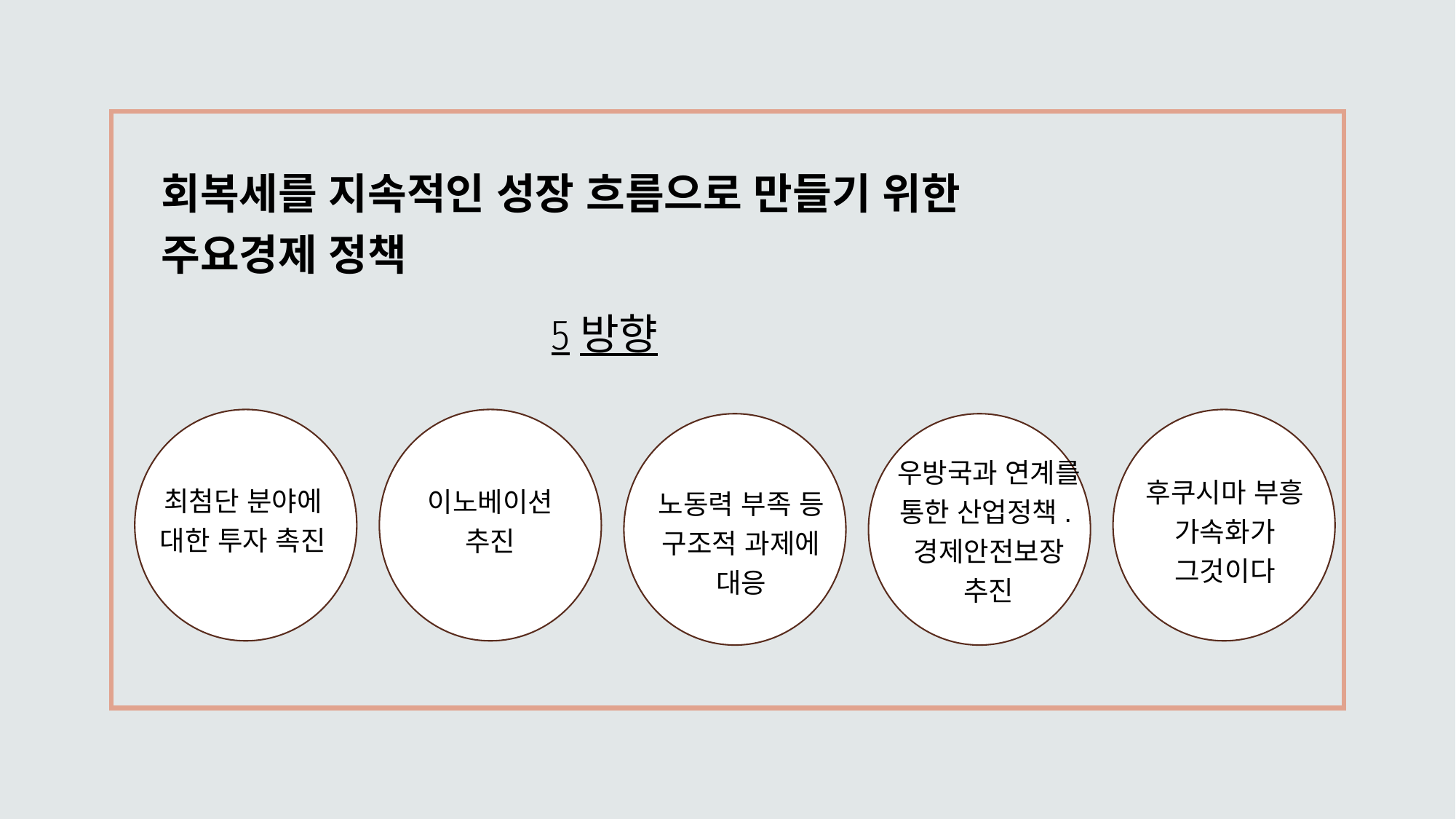

회복세를 지속적인 성장 흐름으로 만들기 위한 주요경제 정책
5방향

우방국과 연계를 통한 산업정책.경제안전보장 추진
후쿠시마 부흥 가속화가 그것이다
최첨단 분야에 대한 투자 촉진
이노베이션 추진
노동력 부족 등 구조적 과제에 대응